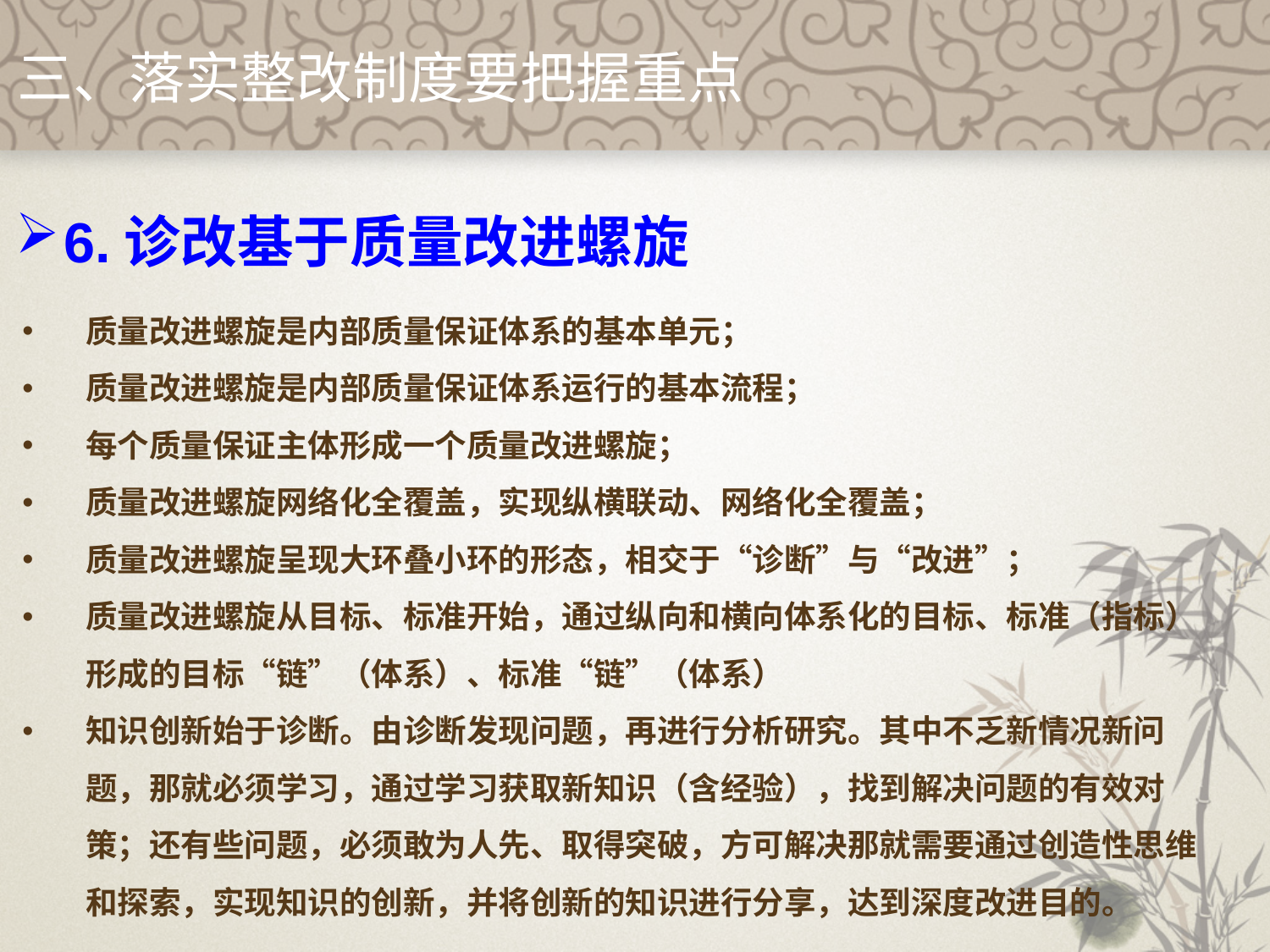

三、落实整改制度要把握重点
6.诊改基于质量改进螺旋
质量改进螺旋是内部质量保证体系的基本单元；
质量改进螺旋是内部质量保证体系运行的基本流程；
每个质量保证主体形成一个质量改进螺旋；
质量改进螺旋网络化全覆盖，实现纵横联动、网络化全覆盖；
质量改进螺旋呈现大环叠小环的形态，相交于“诊断”与“改进”；
质量改进螺旋从目标、标准开始，通过纵向和横向体系化的目标、标准（指标）形成的目标“链”（体系）、标准“链”（体系）
知识创新始于诊断。由诊断发现问题，再进行分析研究。其中不乏新情况新问题，那就必须学习，通过学习获取新知识（含经验），找到解决问题的有效对策；还有些问题，必须敢为人先、取得突破，方可解决那就需要通过创造性思维和探索，实现知识的创新，并将创新的知识进行分享，达到深度改进目的。